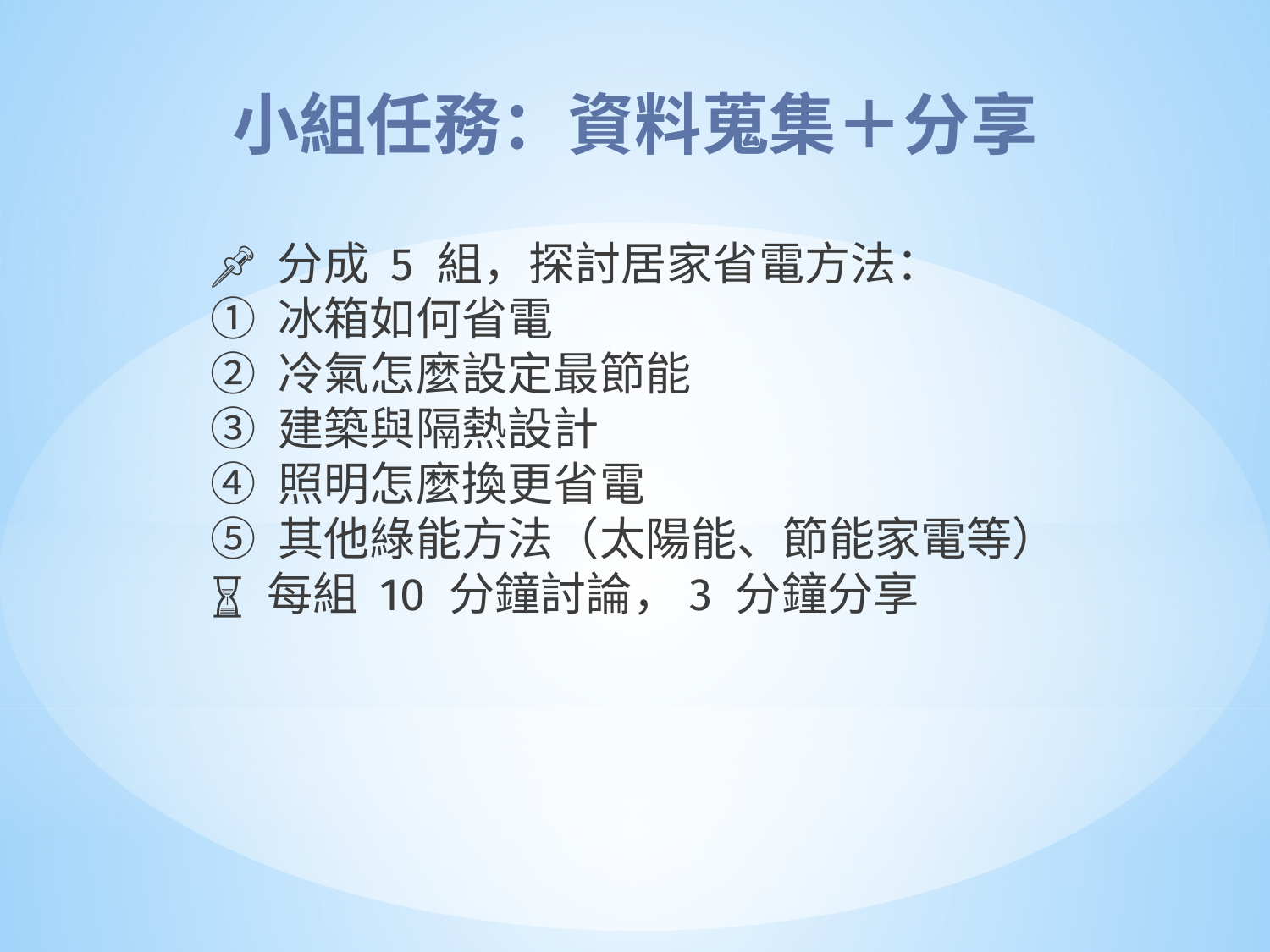

小組任務：資料蒐集＋分享

📌 分成 5 組，探討居家省電方法：
① 冰箱如何省電
② 冷氣怎麼設定最節能
③ 建築與隔熱設計
④ 照明怎麼換更省電
⑤ 其他綠能方法（太陽能、節能家電等）
⏳ 每組 10 分鐘討論，3 分鐘分享
#